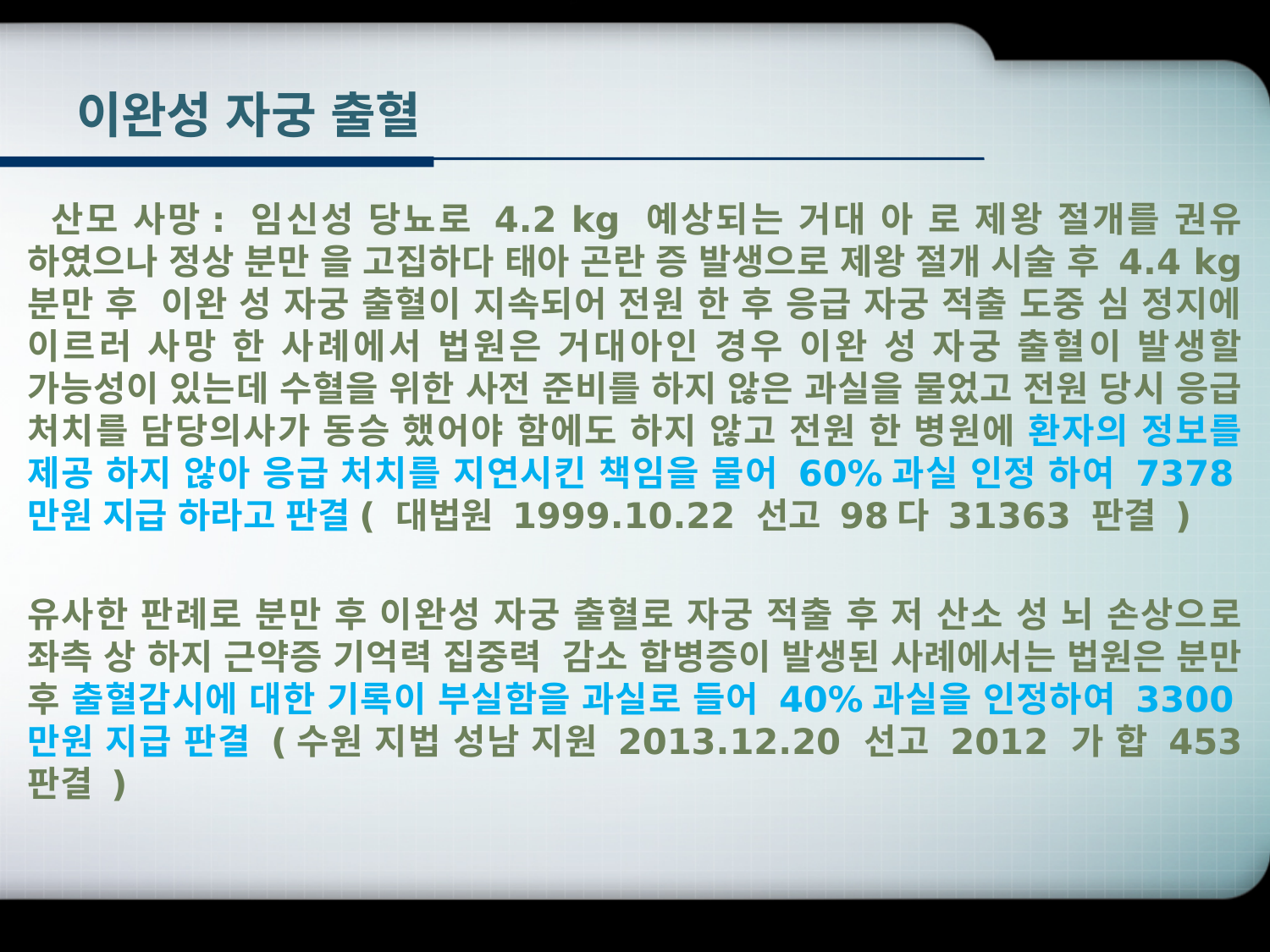

# 이완성 자궁 출혈
 산모 사망: 임신성 당뇨로 4.2 kg 예상되는 거대 아 로 제왕 절개를 권유 하였으나 정상 분만 을 고집하다 태아 곤란 증 발생으로 제왕 절개 시술 후 4.4 kg 분만 후  이완 성 자궁 출혈이 지속되어 전원 한 후 응급 자궁 적출 도중 심 정지에 이르러 사망 한 사례에서 법원은 거대아인 경우 이완 성 자궁 출혈이 발생할 가능성이 있는데 수혈을 위한 사전 준비를 하지 않은 과실을 물었고 전원 당시 응급 처치를 담당의사가 동승 했어야 함에도 하지 않고 전원 한 병원에 환자의 정보를 제공 하지 않아 응급 처치를 지연시킨 책임을 물어 60%과실 인정 하여 7378만원 지급 하라고 판결( 대법원 1999.10.22 선고 98다 31363 판결 )

유사한 판례로 분만 후 이완성 자궁 출혈로 자궁 적출 후 저 산소 성 뇌 손상으로 좌측 상 하지 근약증 기억력 집중력  감소 합병증이 발생된 사례에서는 법원은 분만 후 출혈감시에 대한 기록이 부실함을 과실로 들어 40%과실을 인정하여 3300만원 지급 판결 (수원 지법 성남 지원 2013.12.20 선고 2012 가 합 453 판결 )